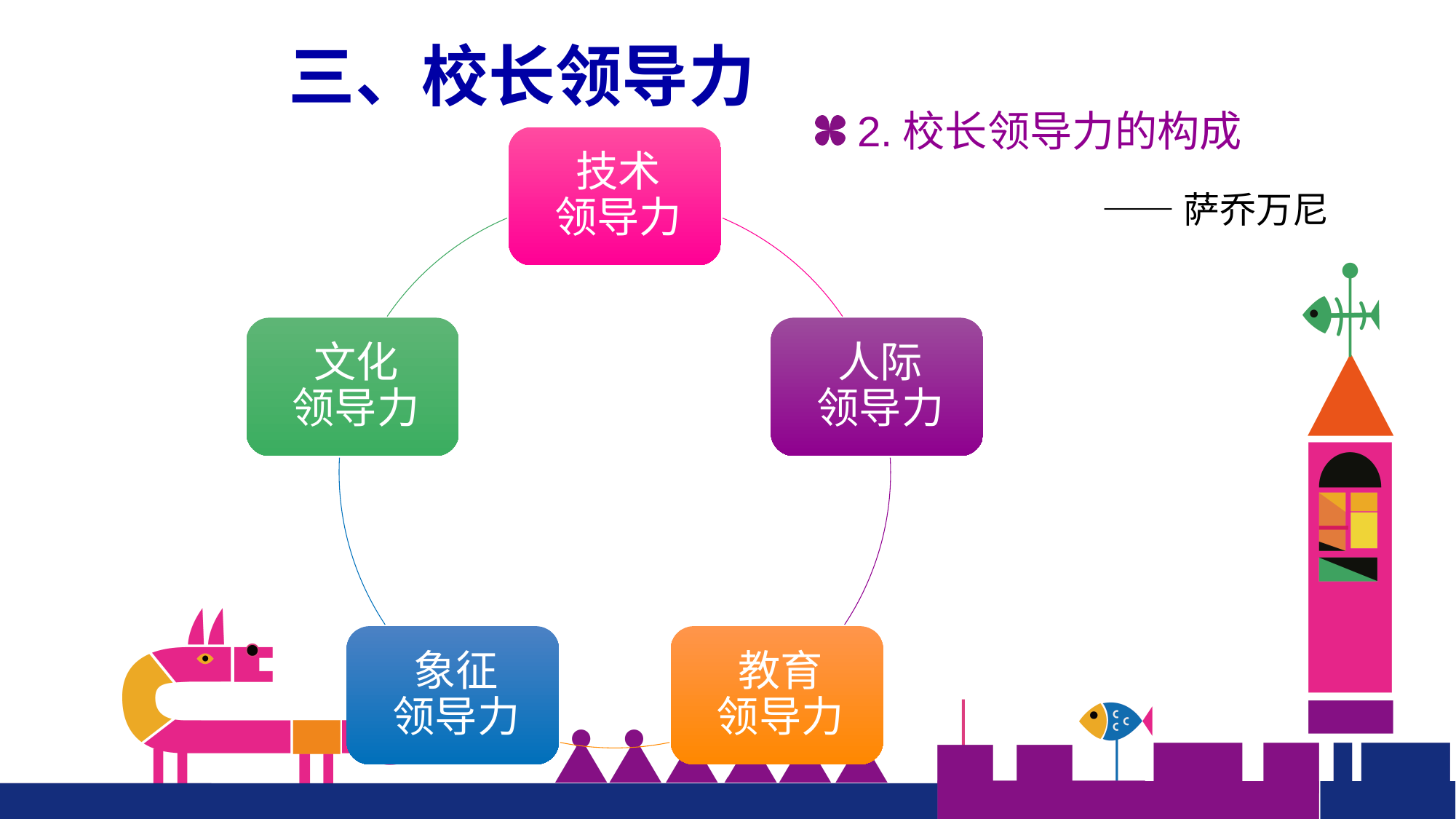

# 三、校长领导力
 2.校长领导力的构成
技术
领导力
人际
领导力
教育
领导力
象征
领导力
文化
领导力
——萨乔万尼